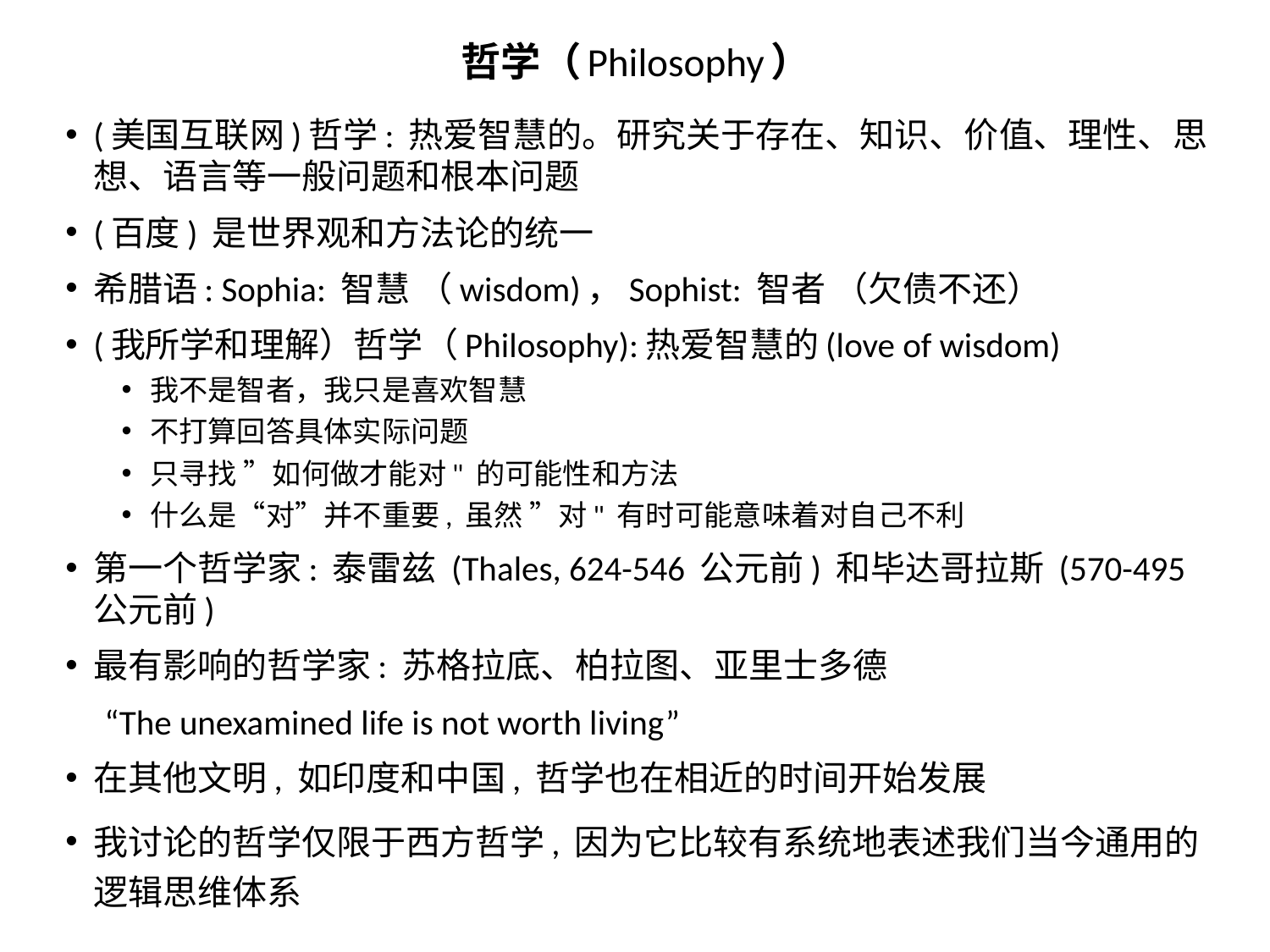

# 哲学（Philosophy）
(美国互联网)哲学: 热爱智慧的。研究关于存在、知识、价值、理性、思想、语言等一般问题和根本问题
(百度) 是世界观和方法论的统一
希腊语: Sophia: 智慧 （wisdom)，Sophist: 智者 （欠债不还）
(我所学和理解）哲学（Philosophy):热爱智慧的(love of wisdom)
我不是智者，我只是喜欢智慧
不打算回答具体实际问题
只寻找 ”如何做才能对" 的可能性和方法
什么是“对”并不重要, 虽然 ”对" 有时可能意味着对自己不利
第一个哲学家: 泰雷兹 (Thales, 624-546 公元前) 和毕达哥拉斯 (570-495 公元前)
最有影响的哲学家: 苏格拉底、柏拉图、亚里士多德
     “The unexamined life is not worth living”
在其他文明, 如印度和中国, 哲学也在相近的时间开始发展
我讨论的哲学仅限于西方哲学, 因为它比较有系统地表述我们当今通用的逻辑思维体系